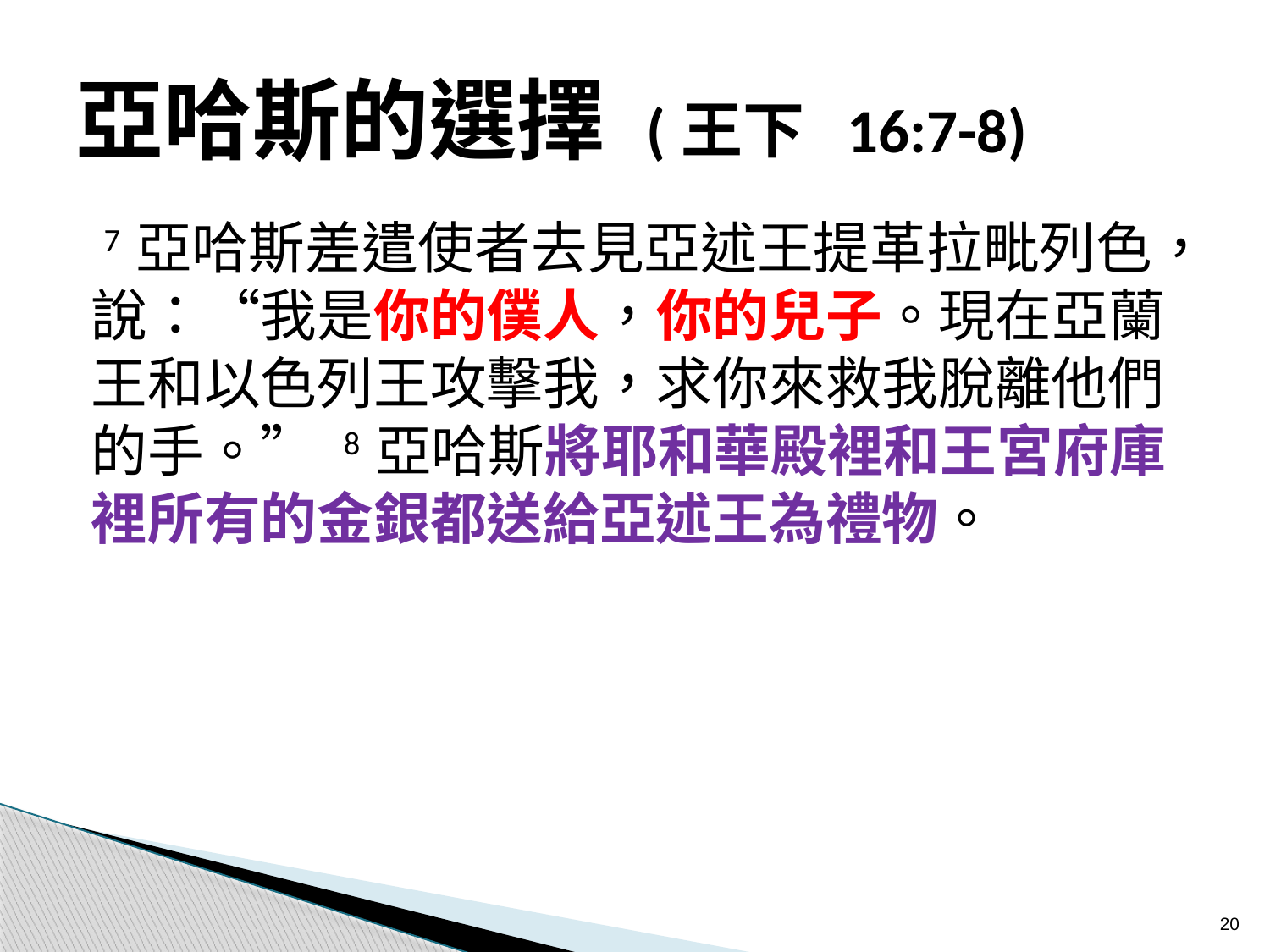

# 亞哈斯的選擇 (王下  16:7-8)
 7 亞哈斯差遣使者去見亞述王提革拉毗列色，說：“我是你的僕人，你的兒子。現在亞蘭王和以色列王攻擊我，求你來救我脫離他們的手。” 8 亞哈斯將耶和華殿裡和王宮府庫裡所有的金銀都送給亞述王為禮物。
20